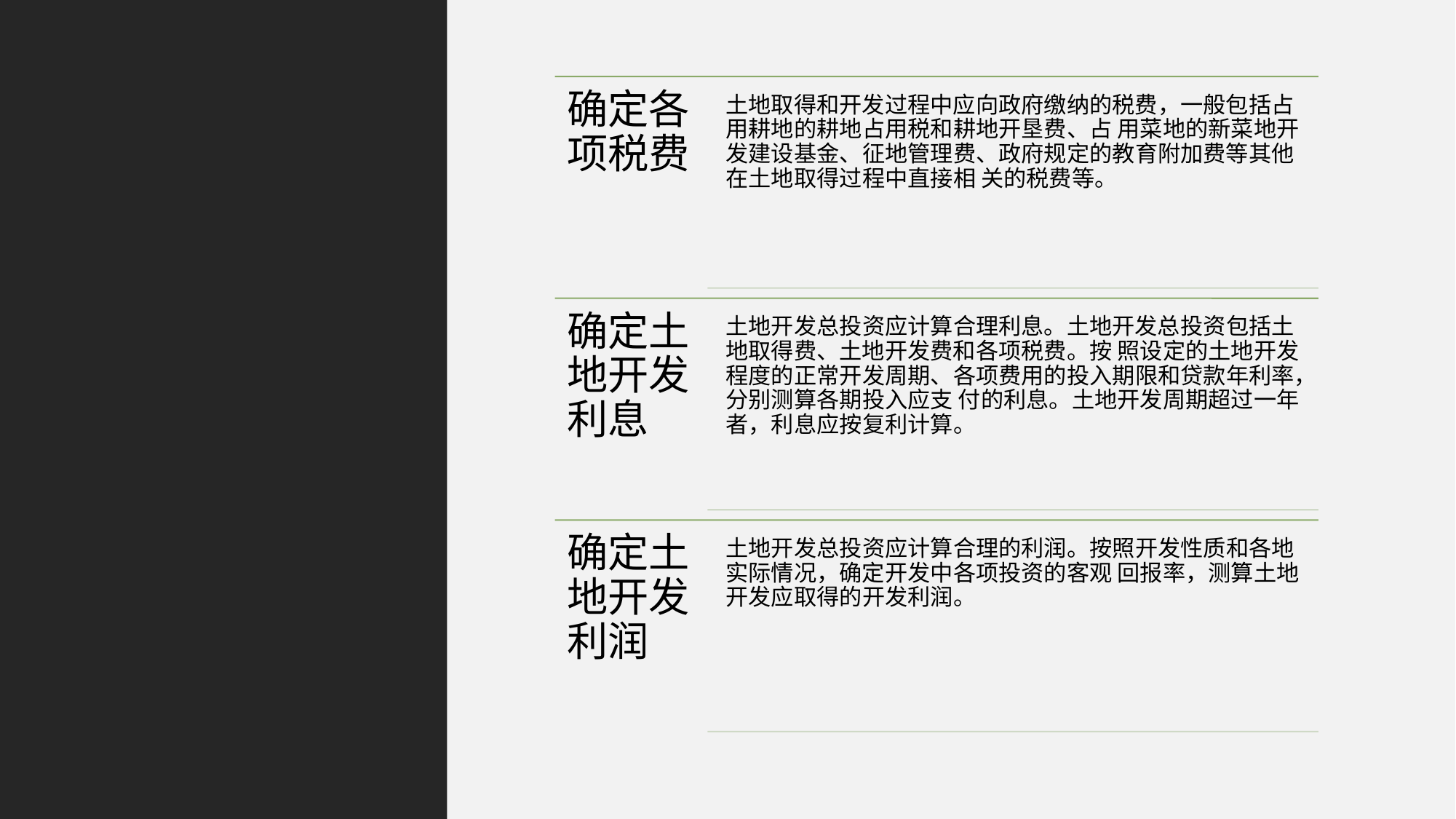

确定各项税费
土地取得和开发过程中应向政府缴纳的税费，一般包括占用耕地的耕地占用税和耕地开垦费、占 用菜地的新菜地开发建设基金、征地管理费、政府规定的教育附加费等其他在土地取得过程中直接相 关的税费等。
确定土地开发利息
土地开发总投资应计算合理利息。土地开发总投资包括土地取得费、土地开发费和各项税费。按 照设定的土地开发程度的正常开发周期、各项费用的投入期限和贷款年利率，分别测算各期投入应支 付的利息。土地开发周期超过一年者，利息应按复利计算。
确定土地开发利润
土地开发总投资应计算合理的利润。按照开发性质和各地实际情况，确定开发中各项投资的客观 回报率，测算土地开发应取得的开发利润。